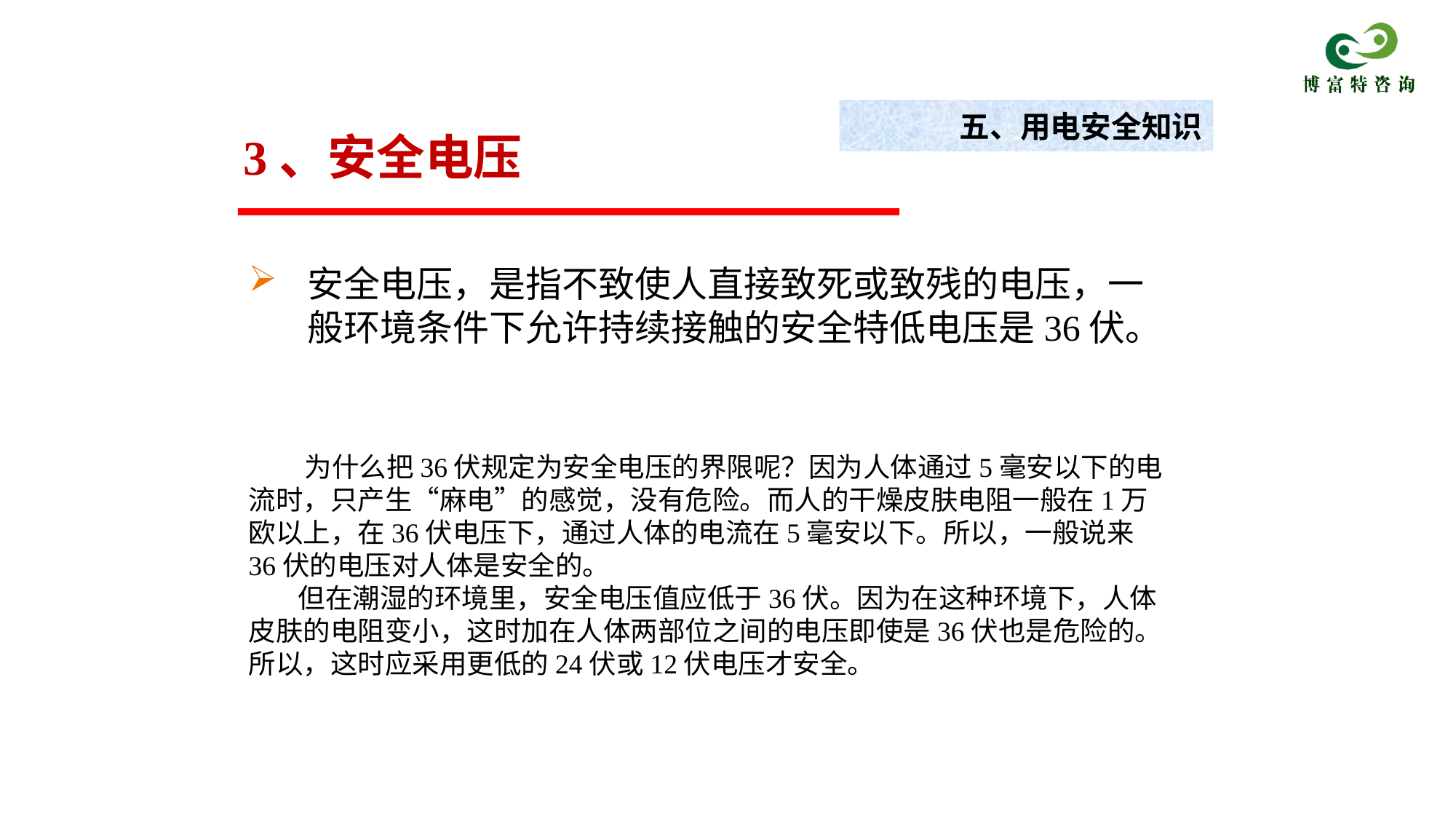

五、用电安全知识
 3、安全电压

安全电压，是指不致使人直接致死或致残的电压，一般环境条件下允许持续接触的安全特低电压是36伏。

        为什么把36伏规定为安全电压的界限呢？因为人体通过5毫安以下的电流时，只产生“麻电”的感觉，没有危险。而人的干燥皮肤电阻一般在1万欧以上，在36伏电压下，通过人体的电流在5毫安以下。所以，一般说来36伏的电压对人体是安全的。
        但在潮湿的环境里，安全电压值应低于36伏。因为在这种环境下，人体皮肤的电阻变小，这时加在人体两部位之间的电压即使是36伏也是危险的。所以，这时应采用更低的24伏或12伏电压才安全。